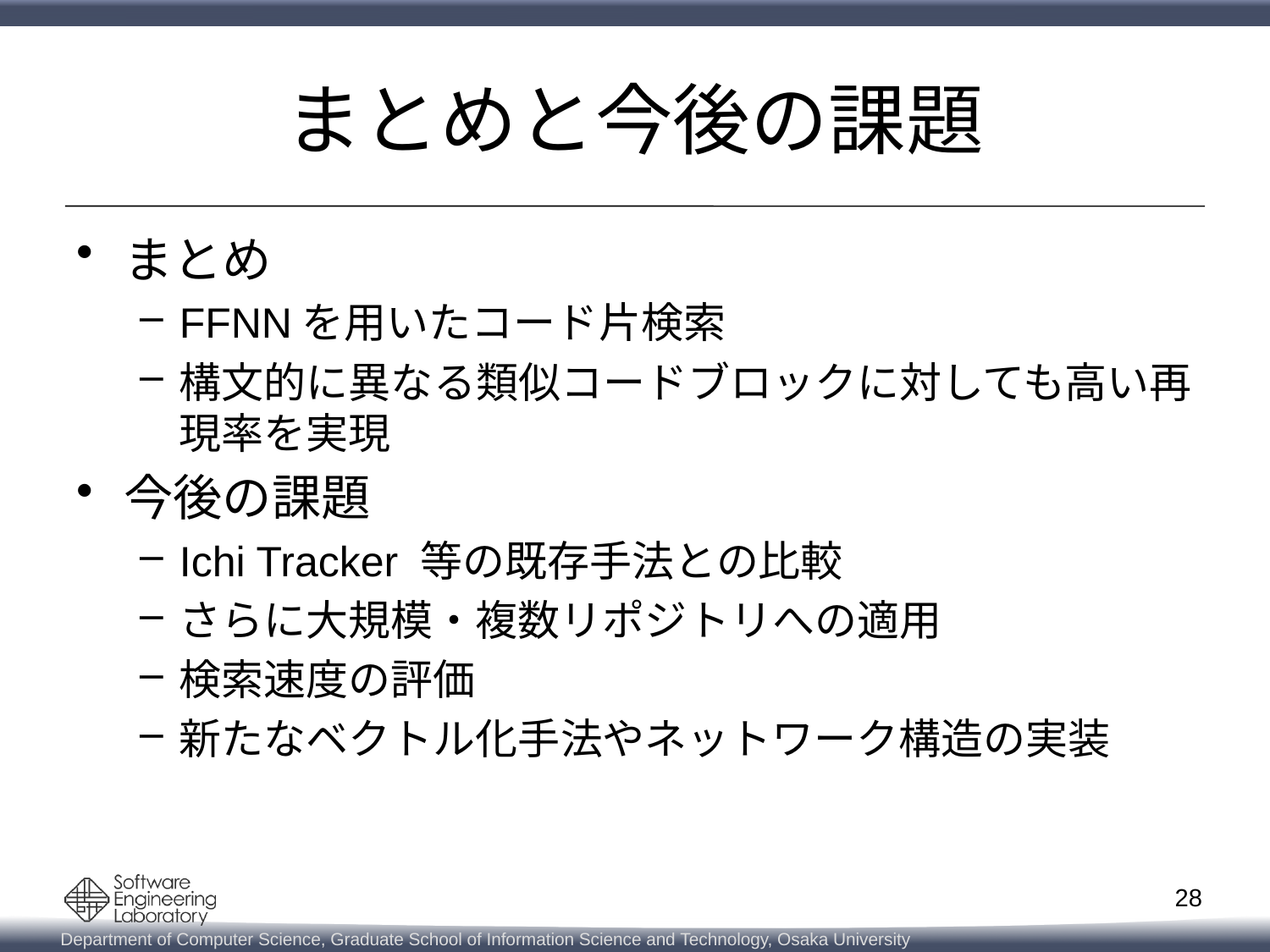

# まとめと今後の課題
まとめ
FFNNを用いたコード片検索
構文的に異なる類似コードブロックに対しても高い再現率を実現
今後の課題
Ichi Tracker 等の既存手法との比較
さらに大規模・複数リポジトリへの適用
検索速度の評価
新たなベクトル化手法やネットワーク構造の実装
28